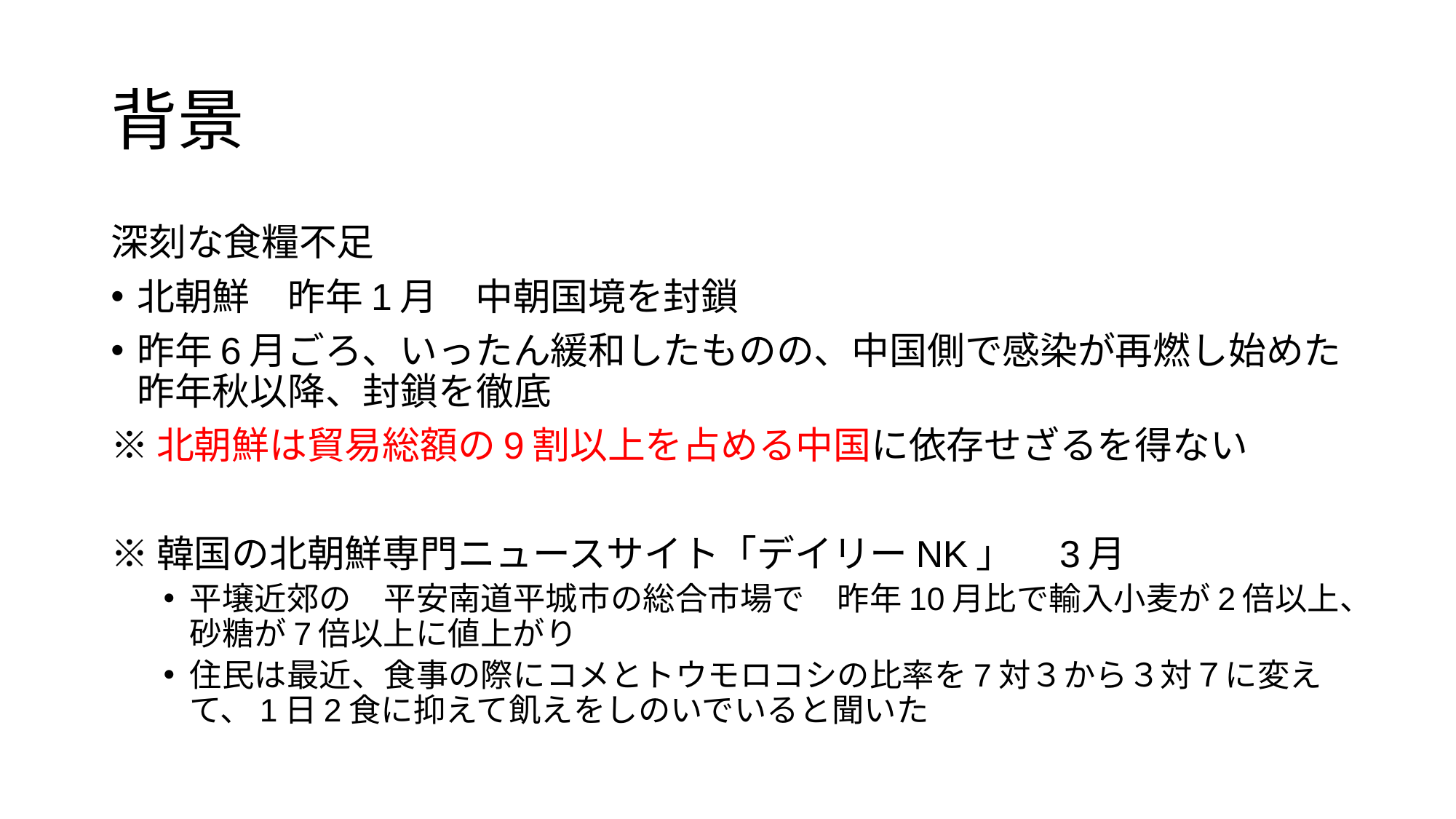

# 背景
深刻な食糧不足
北朝鮮　昨年1月　中朝国境を封鎖
昨年6月ごろ、いったん緩和したものの、中国側で感染が再燃し始めた昨年秋以降、封鎖を徹底
※北朝鮮は貿易総額の9割以上を占める中国に依存せざるを得ない

※韓国の北朝鮮専門ニュースサイト「デイリーNK」　3月
平壌近郊の　平安南道平城市の総合市場で　昨年10月比で輸入小麦が2倍以上、砂糖が7倍以上に値上がり
住民は最近、食事の際にコメとトウモロコシの比率を7対３から３対７に変えて、1日2食に抑えて飢えをしのいでいると聞いた